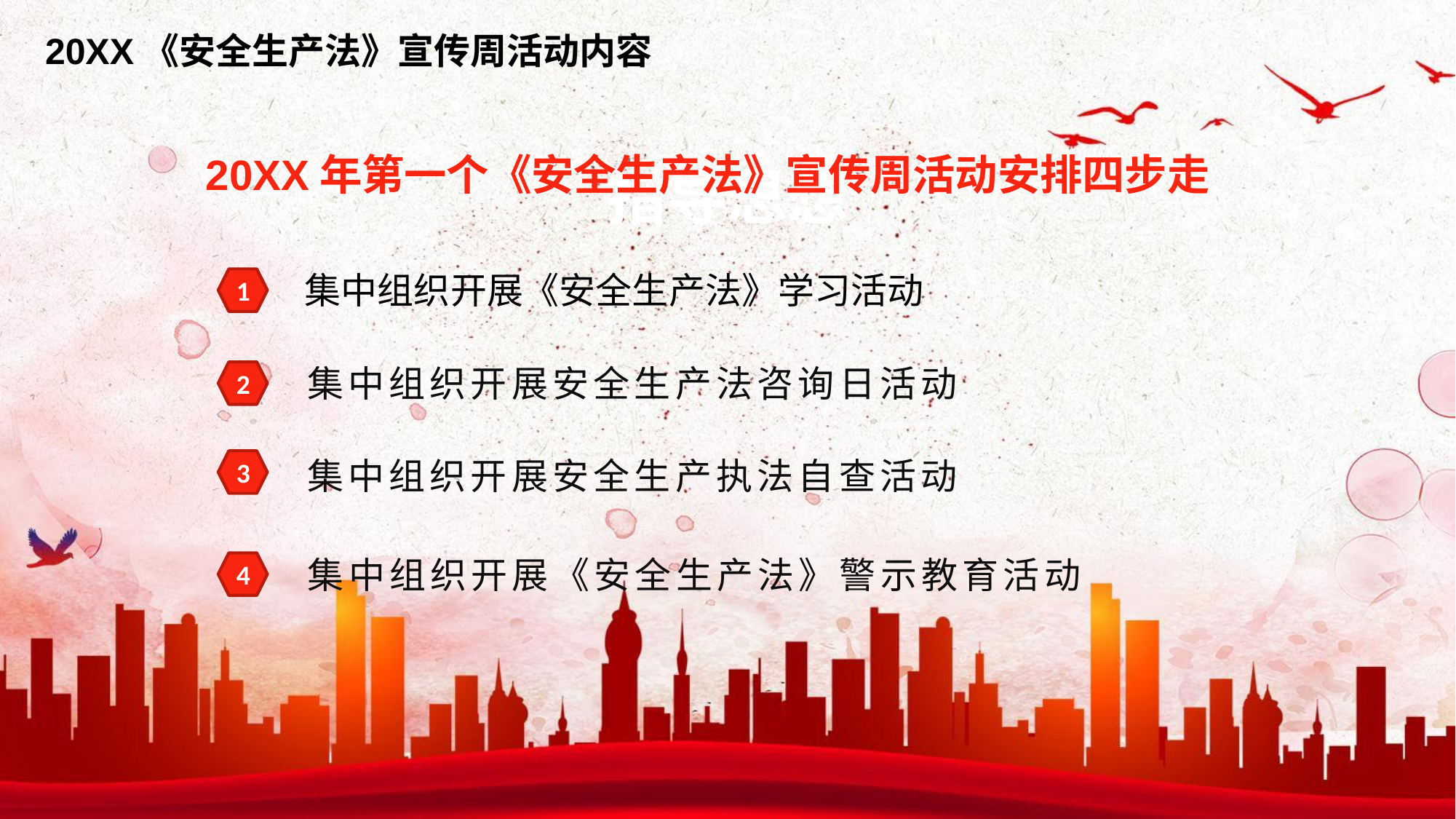

20XX《安全生产法》宣传周活动内容
20XX年第一个《安全生产法》宣传周活动安排四步走
指导思想
集中组织开展《安全生产法》学习活动
1
集中组织开展安全生产法咨询日活动
2
集中组织开展安全生产执法自查活动
3
集中组织开展《安全生产法》警示教育活动
4